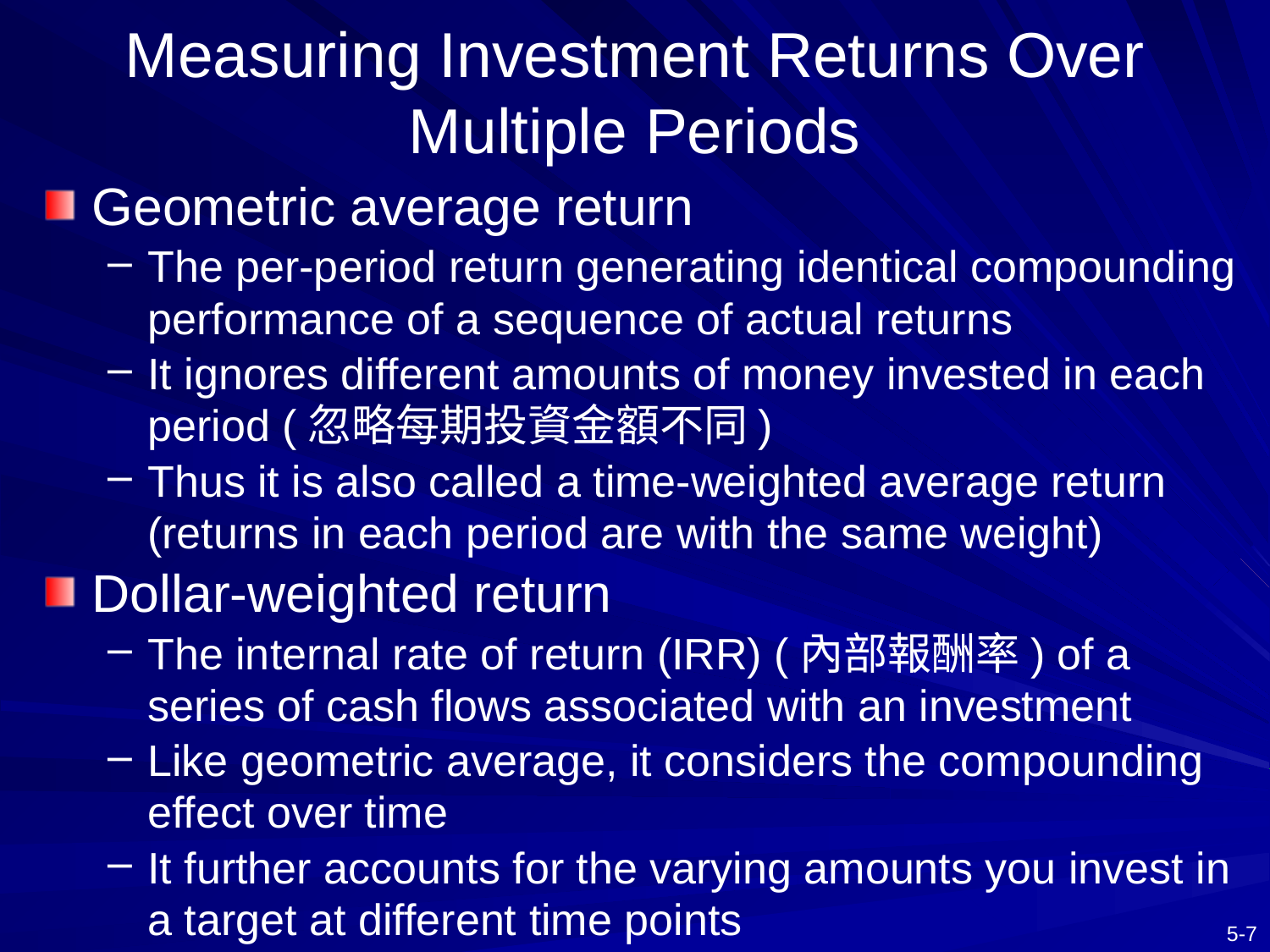

# Measuring Investment Returns Over Multiple Periods
Geometric average return
The per-period return generating identical compounding performance of a sequence of actual returns
It ignores different amounts of money invested in each period (忽略每期投資金額不同)
Thus it is also called a time-weighted average return (returns in each period are with the same weight)
Dollar-weighted return
The internal rate of return (IRR) (內部報酬率) of a series of cash flows associated with an investment
Like geometric average, it considers the compounding effect over time
It further accounts for the varying amounts you invest in a target at different time points